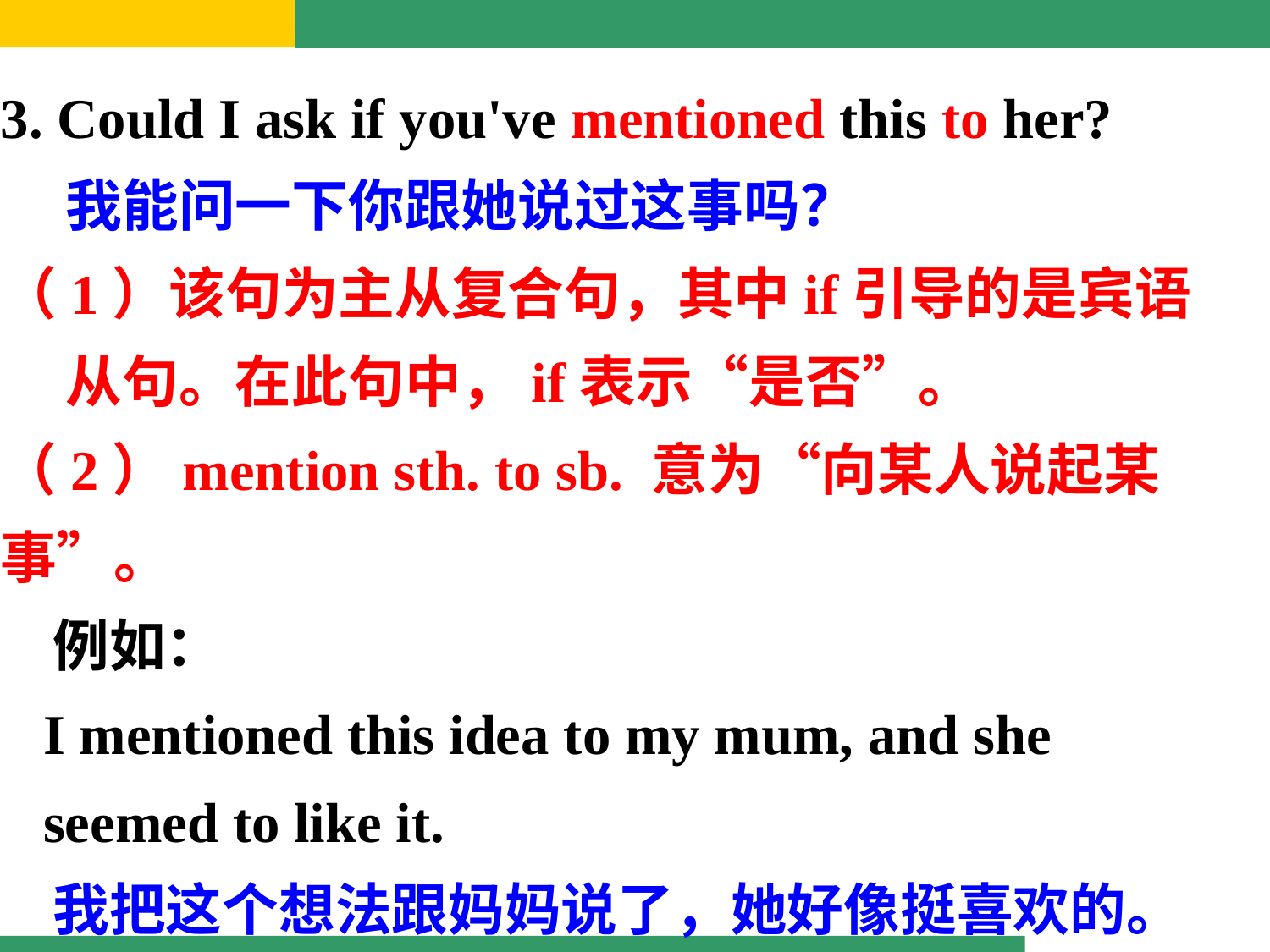

3. Could I ask if you've mentioned this to her?
    我能问一下你跟她说过这事吗？
（1）该句为主从复合句，其中if引导的是宾语
    从句。在此句中，if表示“是否”。
（2）mention sth. to sb. 意为“向某人说起某事”。
   例如：
   I mentioned this idea to my mum, and she
   seemed to like it.
   我把这个想法跟妈妈说了，她好像挺喜欢的。